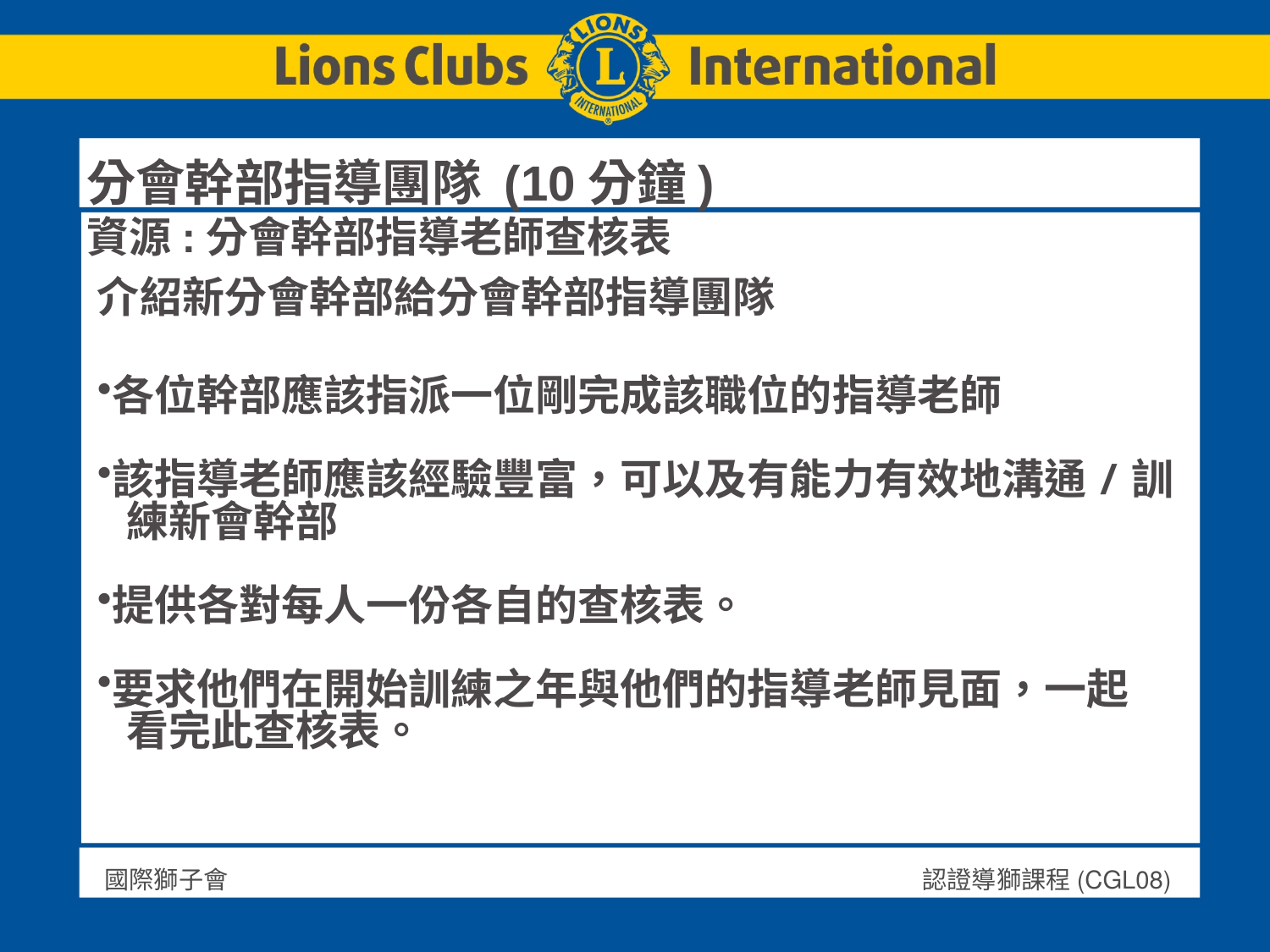

# 分會幹部指導團隊 (10分鐘) 資源:分會幹部指導老師查核表
介紹新分會幹部給分會幹部指導團隊

各位幹部應該指派一位剛完成該職位的指導老師

該指導老師應該經驗豐富，可以及有能力有效地溝通/訓
  練新會幹部

提供各對每人一份各自的查核表。

要求他們在開始訓練之年與他們的指導老師見面，一起
  看完此查核表。